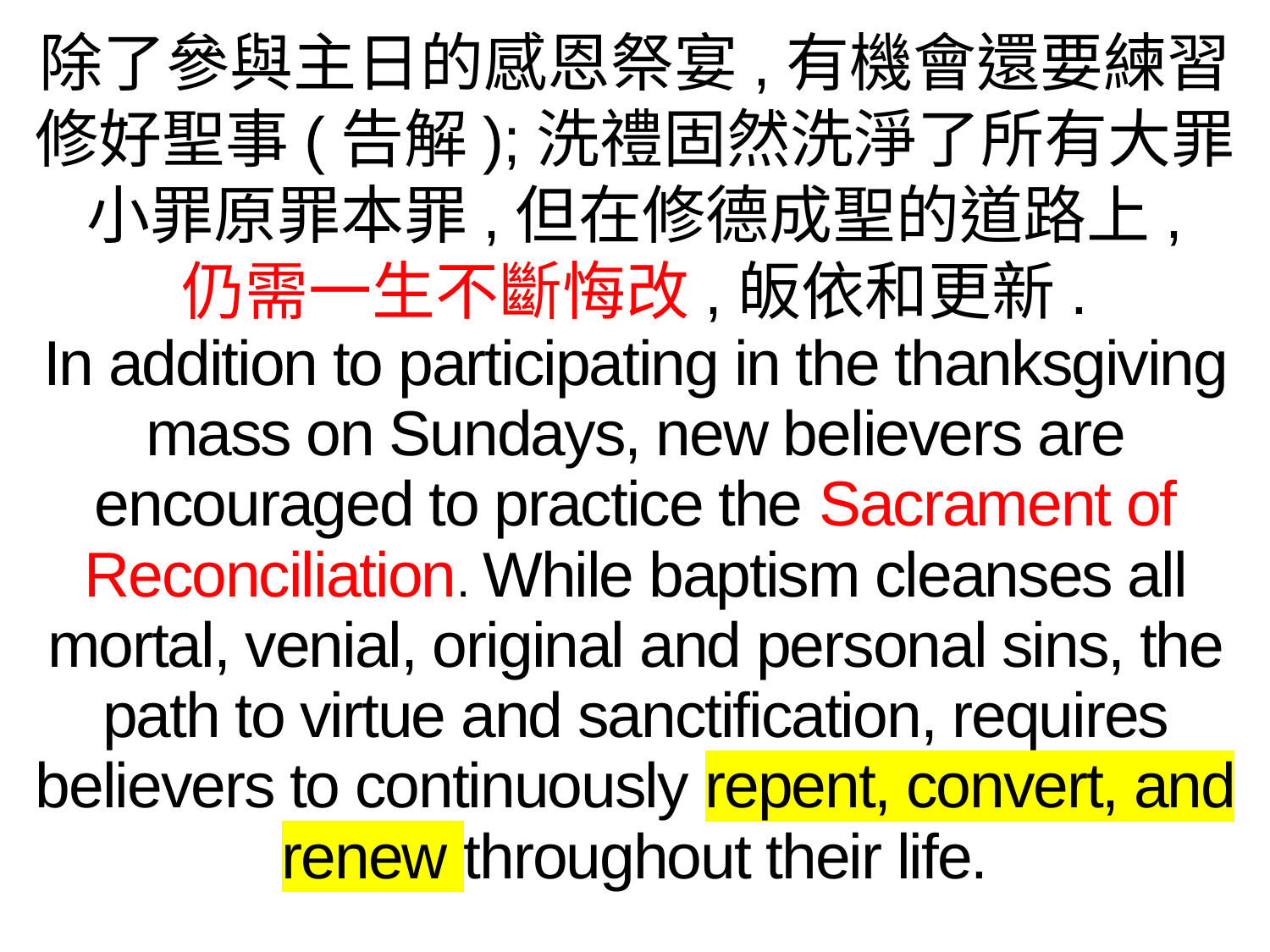

除了參與主日的感恩祭宴,有機會還要練習
修好聖事(告解);洗禮固然洗淨了所有大罪小罪原罪本罪,但在修德成聖的道路上,
仍需一生不斷悔改,皈依和更新.
In addition to participating in the thanksgiving mass on Sundays, new believers are encouraged to practice the Sacrament of Reconciliation. While baptism cleanses all mortal, venial, original and personal sins, the path to virtue and sanctification, requires believers to continuously repent, convert, and renew throughout their life.